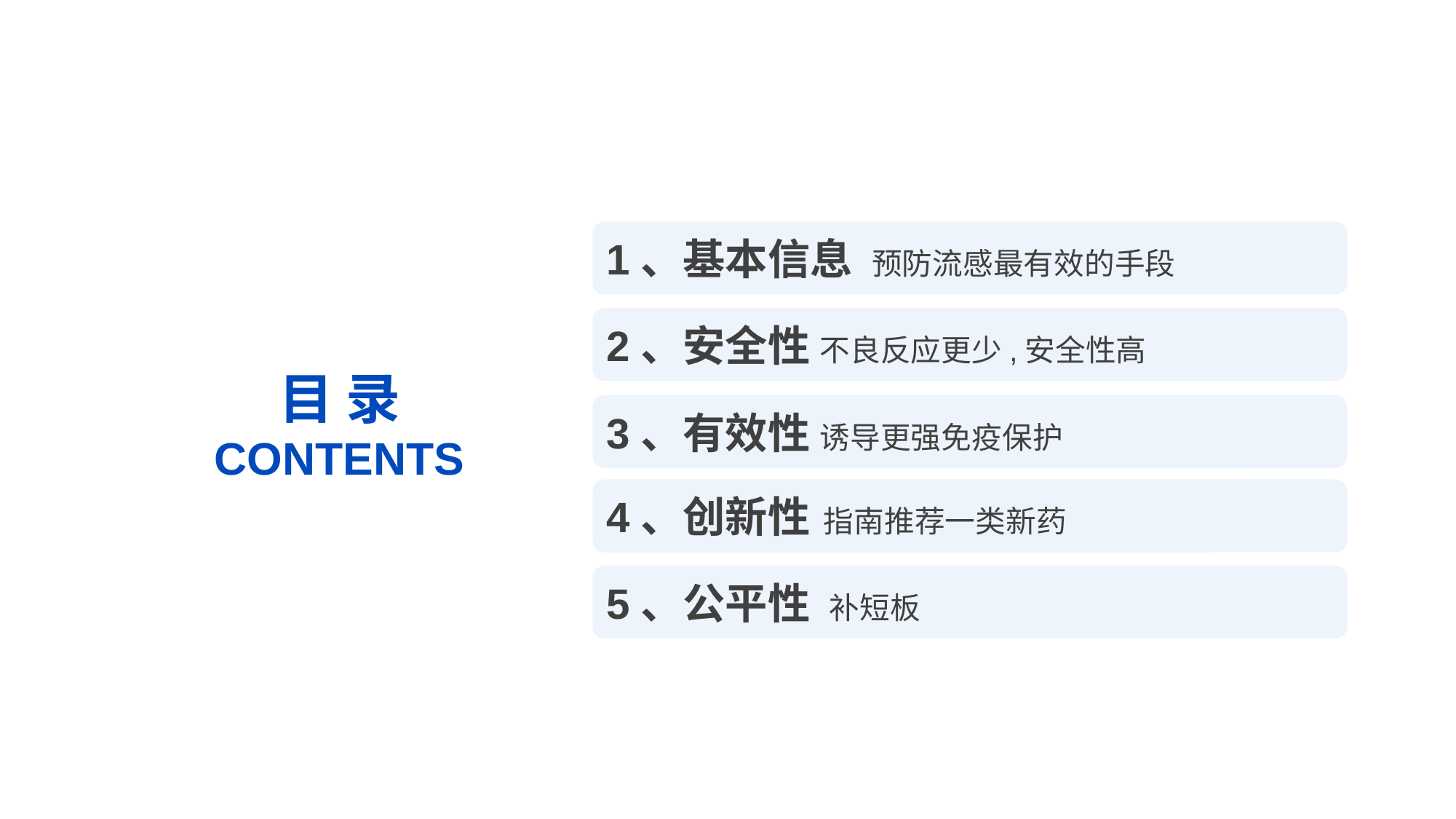

1、基本信息  预防流感最有效的手段
2、安全性 不良反应更少,安全性高
目 录
CONTENTS
3、有效性 诱导更强免疫保护
4、创新性  指南推荐一类新药
5、公平性  补短板